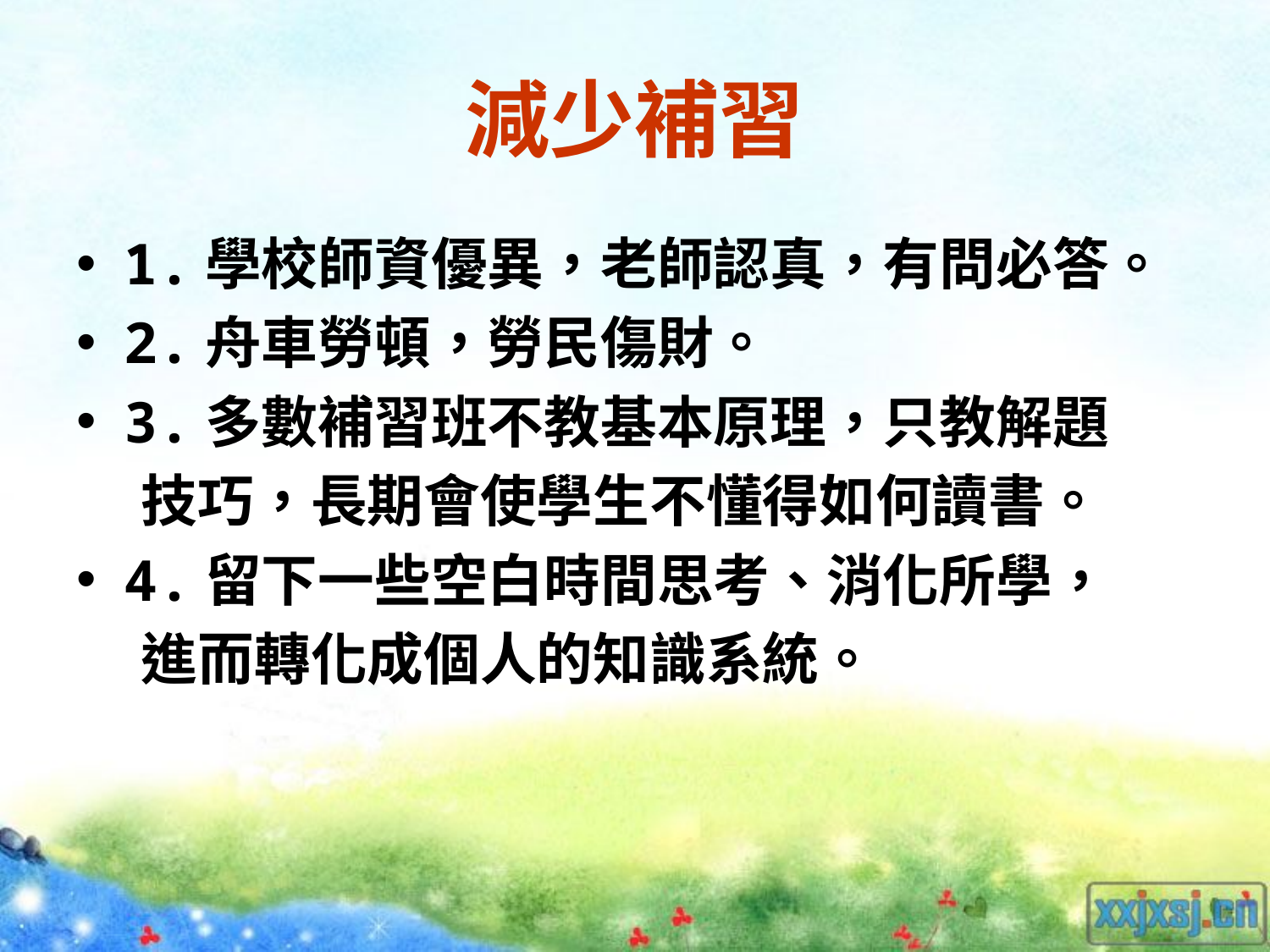

# 減少補習
1.學校師資優異，老師認真，有問必答。
2.舟車勞頓，勞民傷財。
3.多數補習班不教基本原理，只教解題
    技巧，長期會使學生不懂得如何讀書。
4.留下一些空白時間思考、消化所學，
    進而轉化成個人的知識系統。